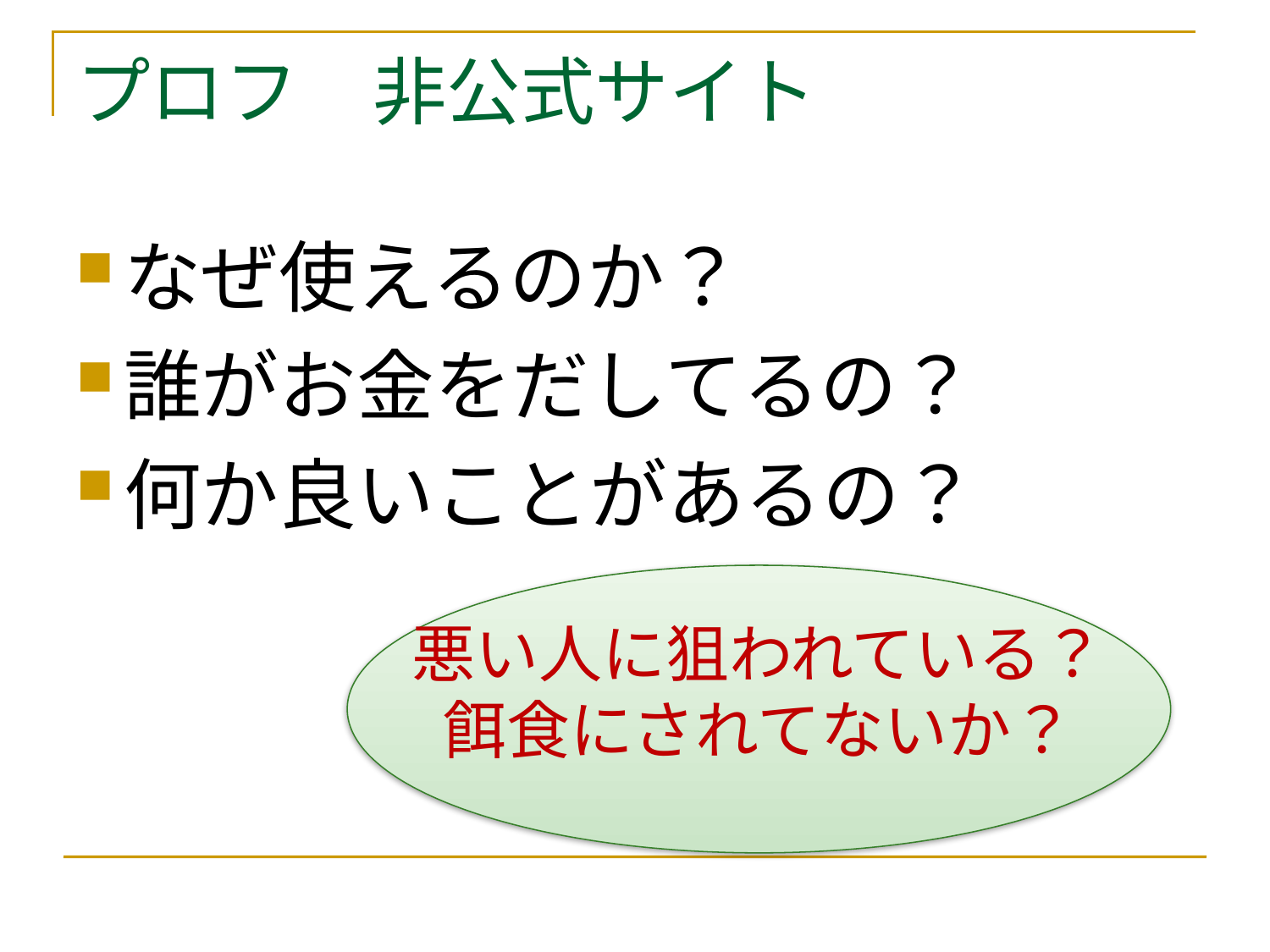

# プロフ　非公式サイト
なぜ使えるのか？
誰がお金をだしてるの？
何か良いことがあるの？

悪い人に狙われている？
餌食にされてないか？